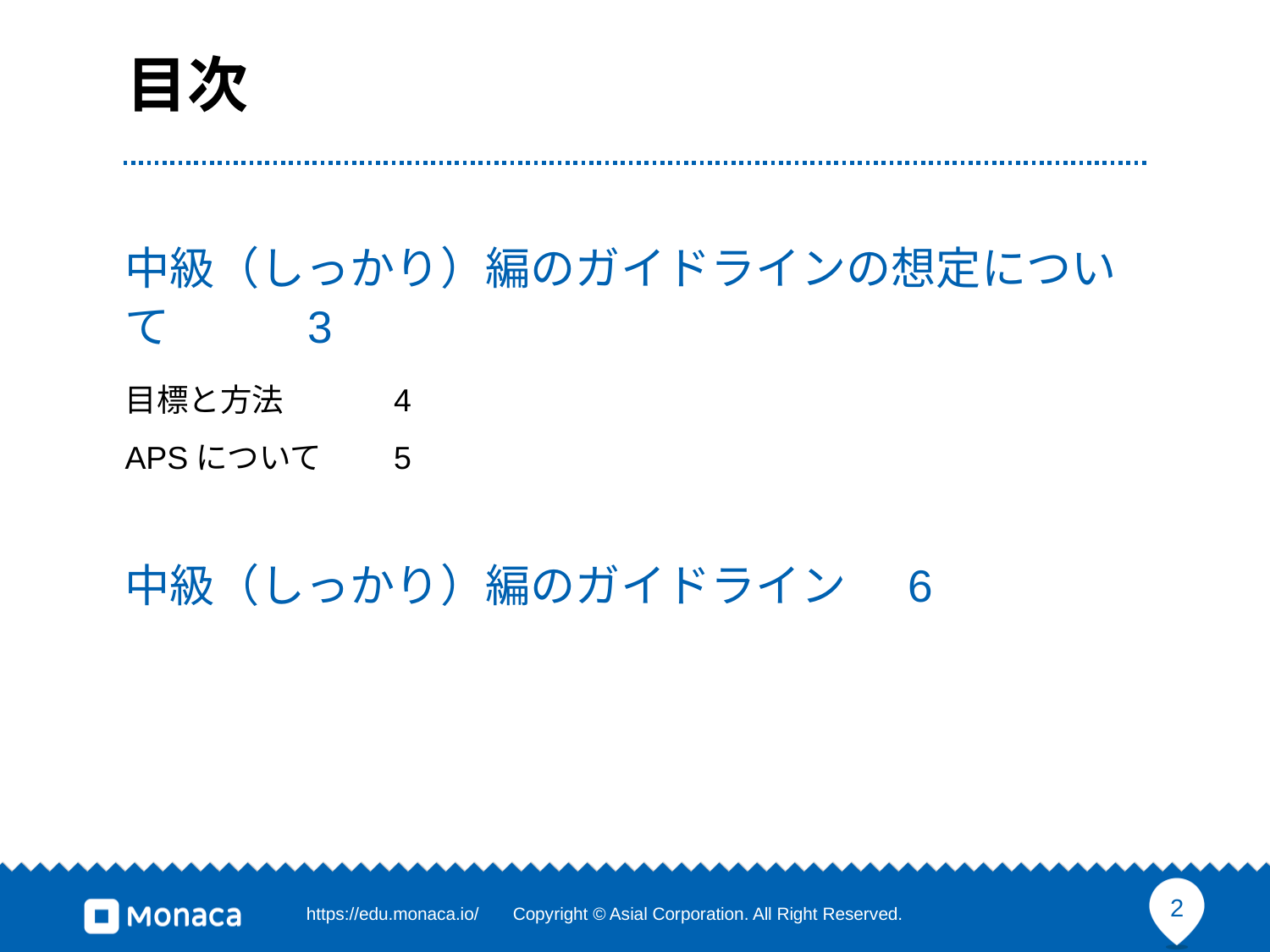

# 目次
中級（しっかり）編のガイドラインの想定について　	　3
目標と方法 	 4
APSについて 	 5

中級（しっかり）編のガイドライン 	 6